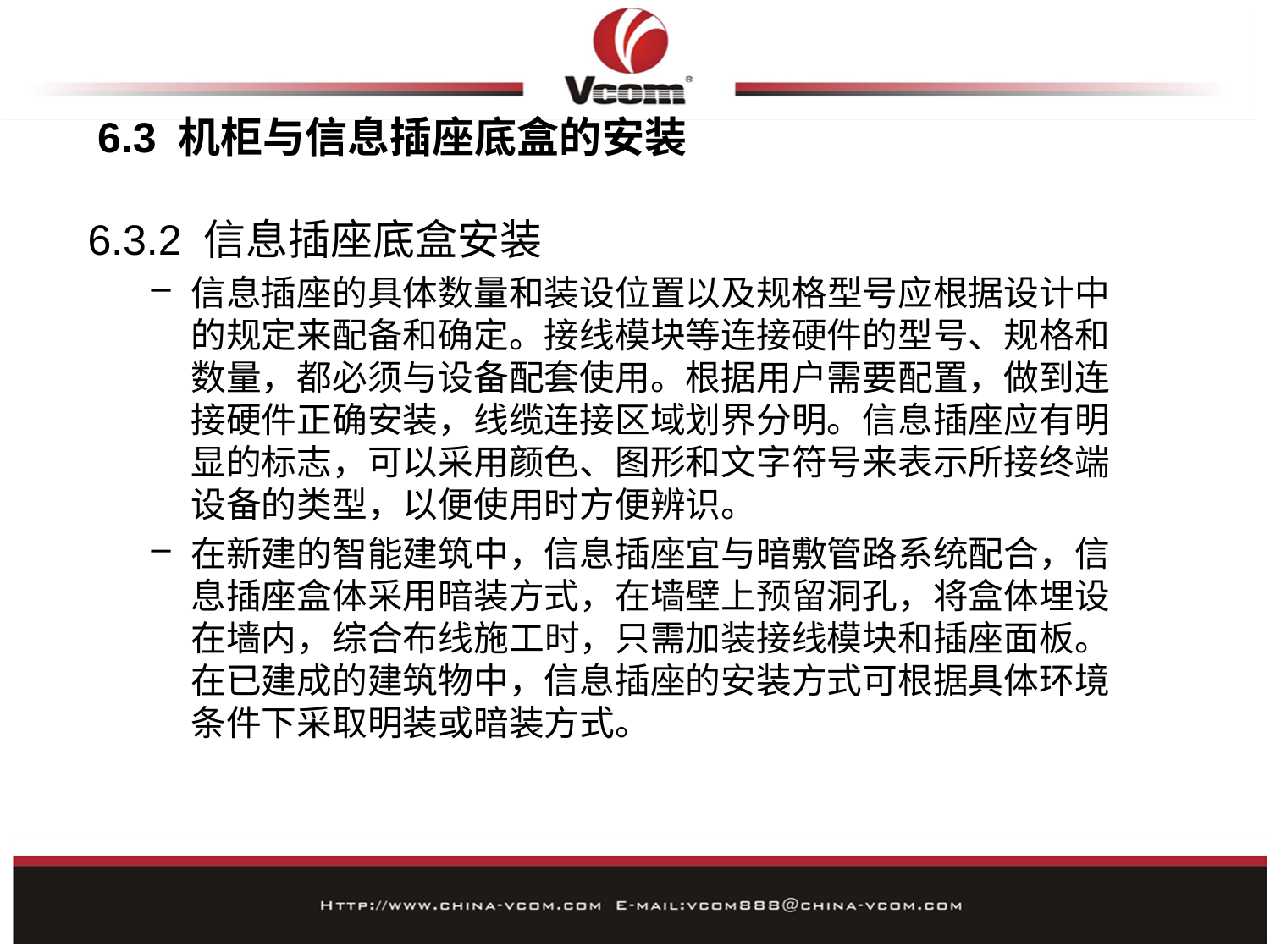

# 6.3 机柜与信息插座底盒的安装
6.3.2 信息插座底盒安装
信息插座的具体数量和装设位置以及规格型号应根据设计中的规定来配备和确定。接线模块等连接硬件的型号、规格和数量，都必须与设备配套使用。根据用户需要配置，做到连接硬件正确安装，线缆连接区域划界分明。信息插座应有明显的标志，可以采用颜色、图形和文字符号来表示所接终端设备的类型，以便使用时方便辨识。
在新建的智能建筑中，信息插座宜与暗敷管路系统配合，信息插座盒体采用暗装方式，在墙壁上预留洞孔，将盒体埋设在墙内，综合布线施工时，只需加装接线模块和插座面板。在已建成的建筑物中，信息插座的安装方式可根据具体环境条件下采取明装或暗装方式。